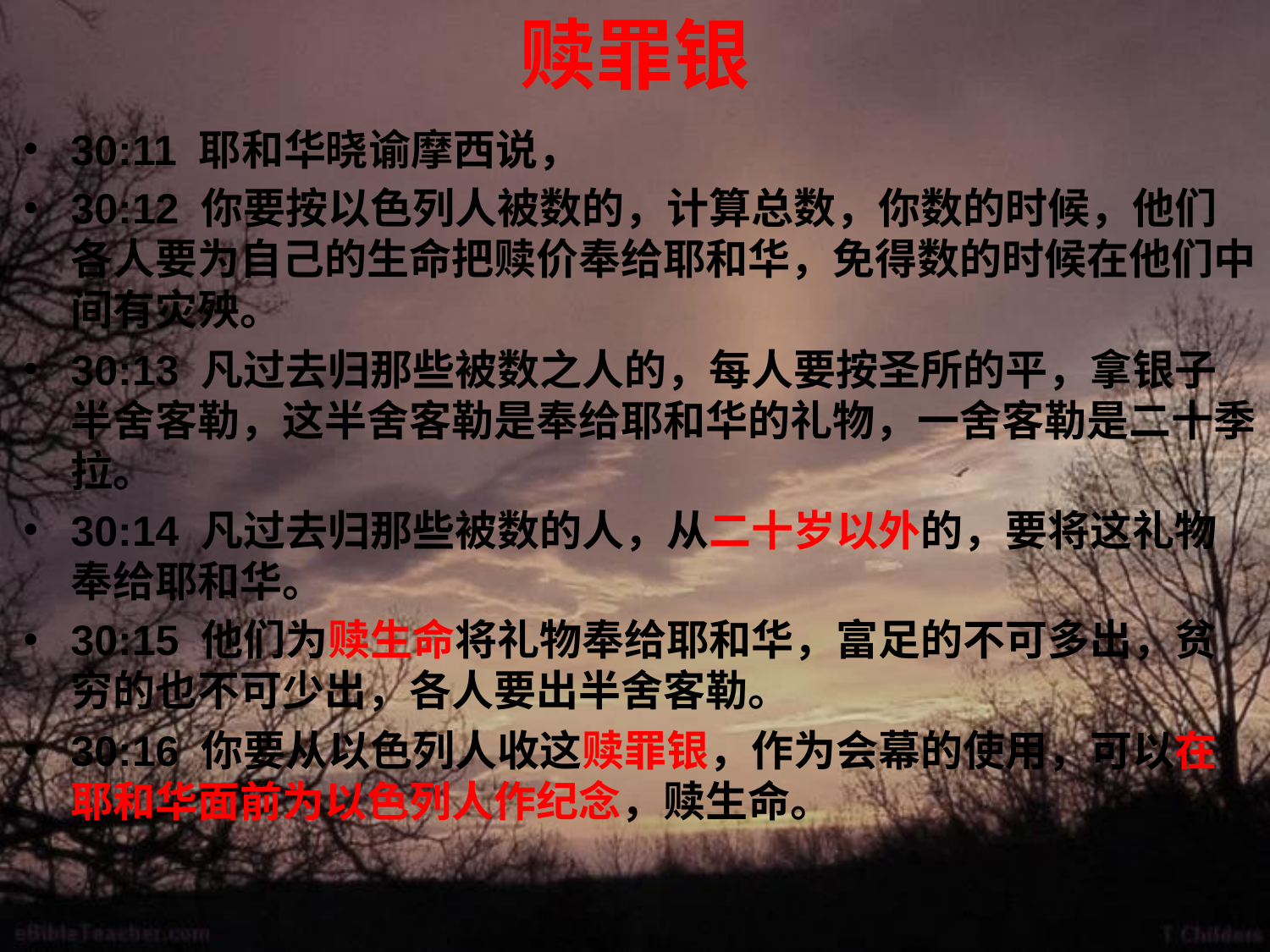

# 赎罪银
30:11 耶和华晓谕摩西说，
30:12 你要按以色列人被数的，计算总数，你数的时候，他们各人要为自己的生命把赎价奉给耶和华，免得数的时候在他们中间有灾殃。
30:13 凡过去归那些被数之人的，每人要按圣所的平，拿银子半舍客勒，这半舍客勒是奉给耶和华的礼物，一舍客勒是二十季拉。
30:14 凡过去归那些被数的人，从二十岁以外的，要将这礼物奉给耶和华。
30:15 他们为赎生命将礼物奉给耶和华，富足的不可多出，贫穷的也不可少出，各人要出半舍客勒。
30:16 你要从以色列人收这赎罪银，作为会幕的使用，可以在耶和华面前为以色列人作纪念，赎生命。